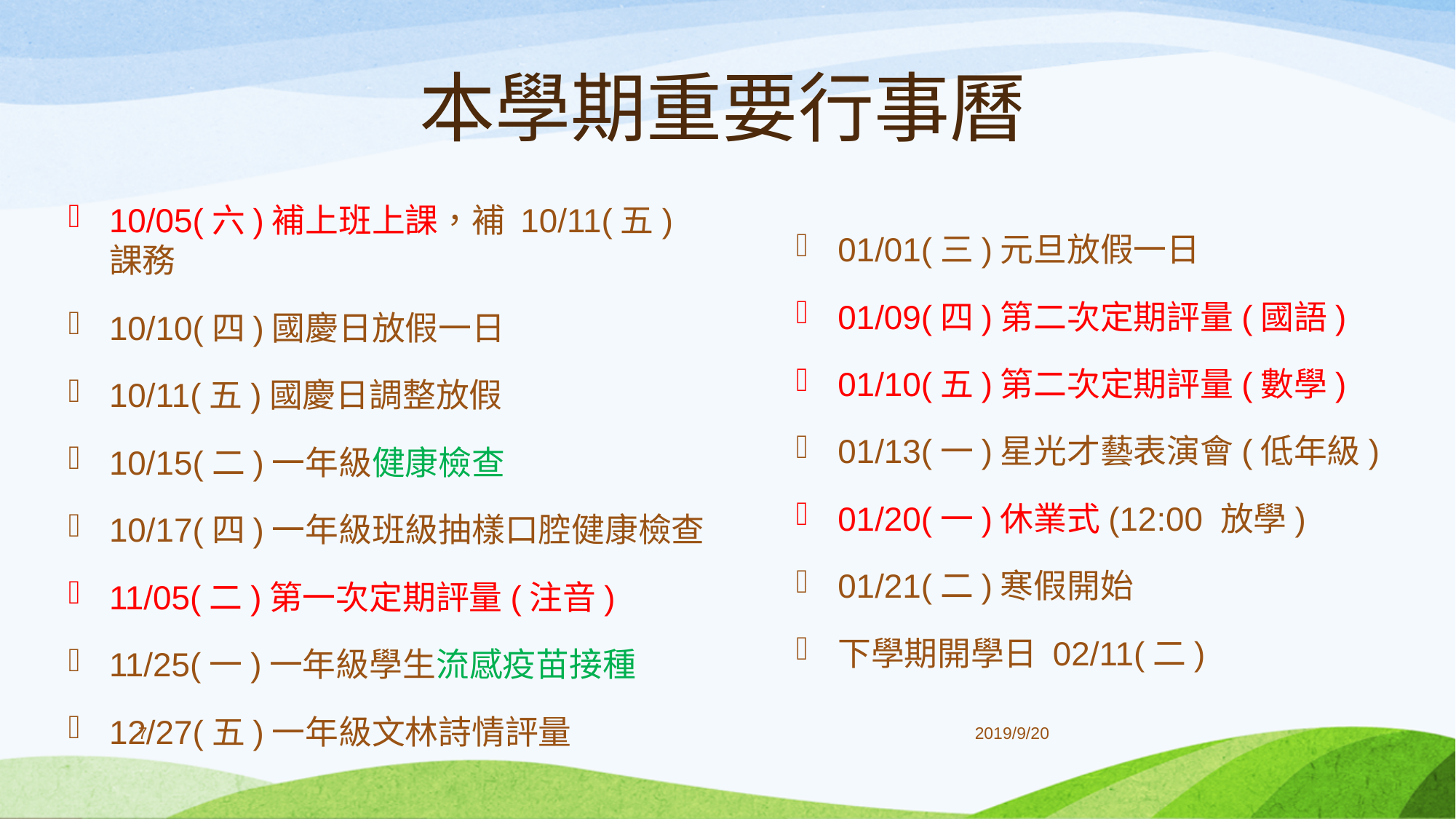

本學期重要行事曆
10/05(六)補上班上課，補 10/11(五)課務
10/10(四)國慶日放假一日
10/11(五)國慶日調整放假
10/15(二)一年級健康檢查
10/17(四)一年級班級抽樣口腔健康檢查
11/05(二)第一次定期評量(注音)
11/25(一)一年級學生流感疫苗接種
12/27(五)一年級文林詩情評量
01/01(三)元旦放假一日
01/09(四)第二次定期評量(國語)
01/10(五)第二次定期評量(數學)
01/13(一)星光才藝表演會(低年級)
01/20(一)休業式(12:00 放學)
01/21(二)寒假開始
下學期開學日 02/11(二)
7
2019/9/20